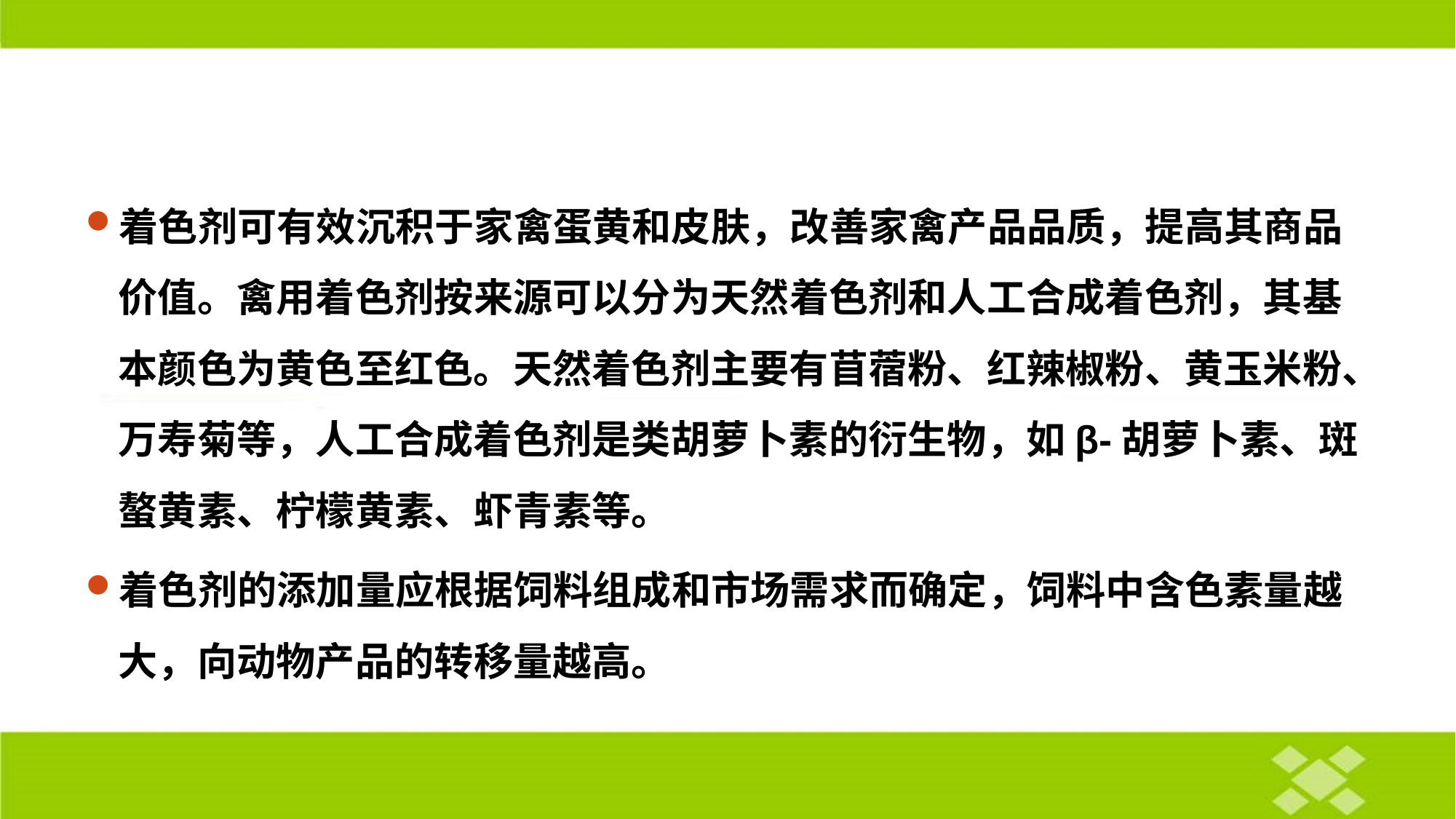

着色剂可有效沉积于家禽蛋黄和皮肤，改善家禽产品品质，提高其商品价值。禽用着色剂按来源可以分为天然着色剂和人工合成着色剂，其基本颜色为黄色至红色。天然着色剂主要有苜蓿粉、红辣椒粉、黄玉米粉、万寿菊等，人工合成着色剂是类胡萝卜素的衍生物，如β-胡萝卜素、斑螯黄素、柠檬黄素、虾青素等。
着色剂的添加量应根据饲料组成和市场需求而确定，饲料中含色素量越大，向动物产品的转移量越高。